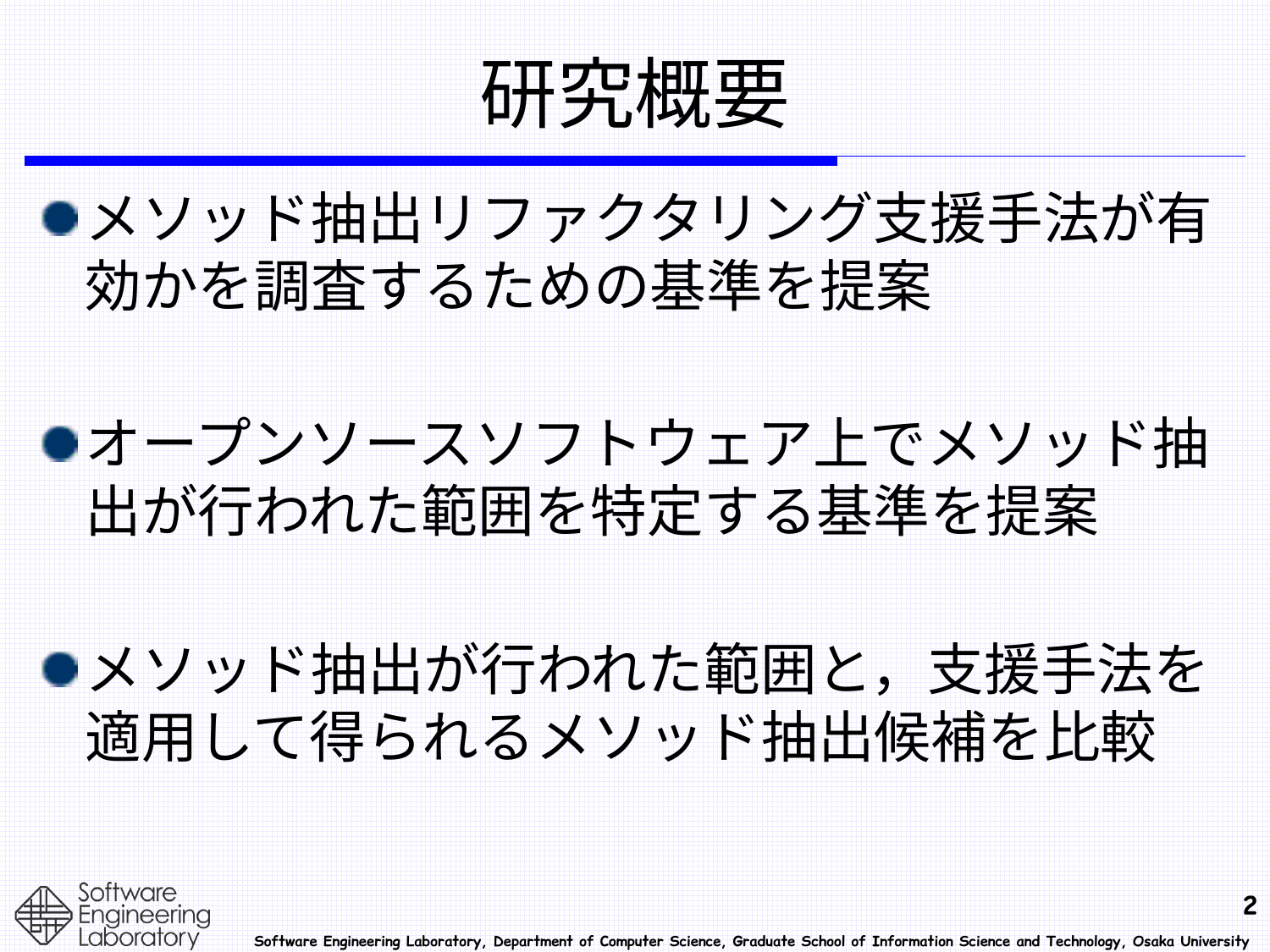

# 研究概要
メソッド抽出リファクタリング支援手法が有効かを調査するための基準を提案

オープンソースソフトウェア上でメソッド抽出が行われた範囲を特定する基準を提案

メソッド抽出が行われた範囲と，支援手法を適用して得られるメソッド抽出候補を比較